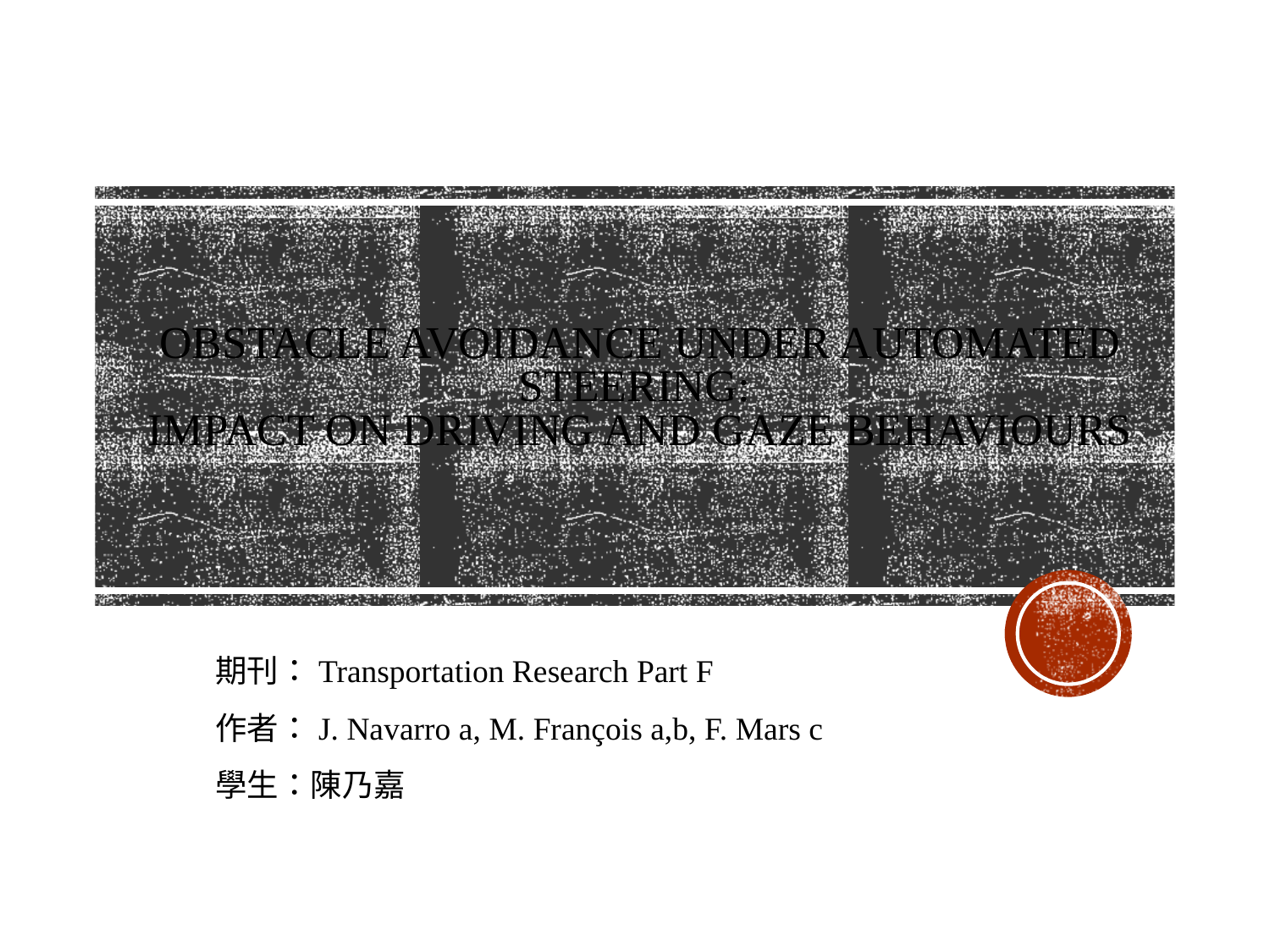

# Obstacle avoidance under automated steering: Impact on driving and gaze behaviours
期刊：Transportation Research Part F
作者：J. Navarro a, M. François a,b, F. Mars c
學生：陳乃嘉